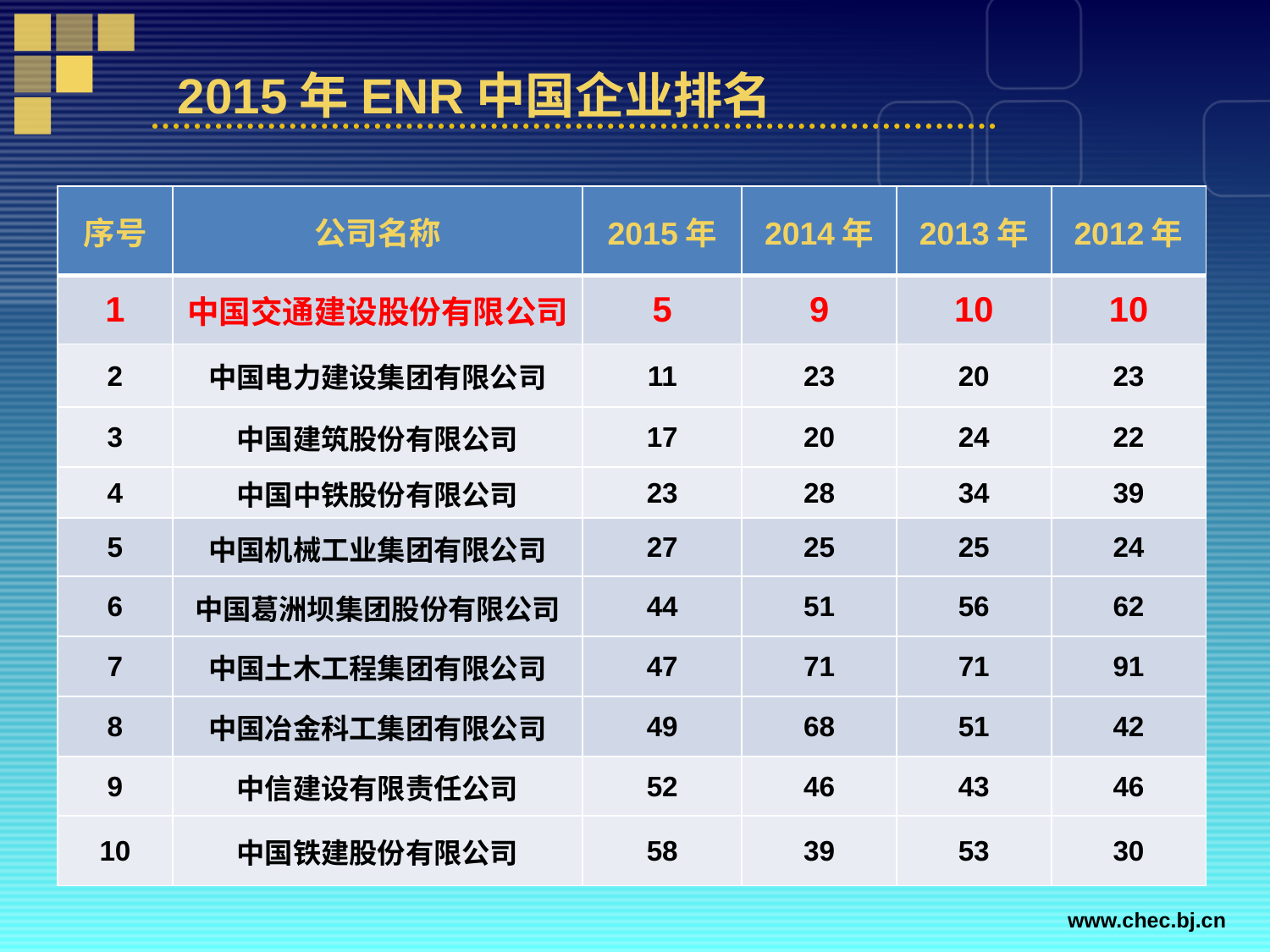

# 2015年ENR中国企业排名

| 序号 | 公司名称 | 2015年 | 2014年 | 2013年 | 2012年 |
| --- | --- | --- | --- | --- | --- |
| 1 | 中国交通建设股份有限公司 | 5 | 9 | 10 | 10 |
| 2 | 中国电力建设集团有限公司 | 11 | 23 | 20 | 23 |
| 3 | 中国建筑股份有限公司 | 17 | 20 | 24 | 22 |
| 4 | 中国中铁股份有限公司 | 23 | 28 | 34 | 39 |
| 5 | 中国机械工业集团有限公司 | 27 | 25 | 25 | 24 |
| 6 | 中国葛洲坝集团股份有限公司 | 44 | 51 | 56 | 62 |
| 7 | 中国土木工程集团有限公司 | 47 | 71 | 71 | 91 |
| 8 | 中国冶金科工集团有限公司 | 49 | 68 | 51 | 42 |
| 9 | 中信建设有限责任公司 | 52 | 46 | 43 | 46 |
| 10 | 中国铁建股份有限公司 | 58 | 39 | 53 | 30 |
www.chec.bj.cn